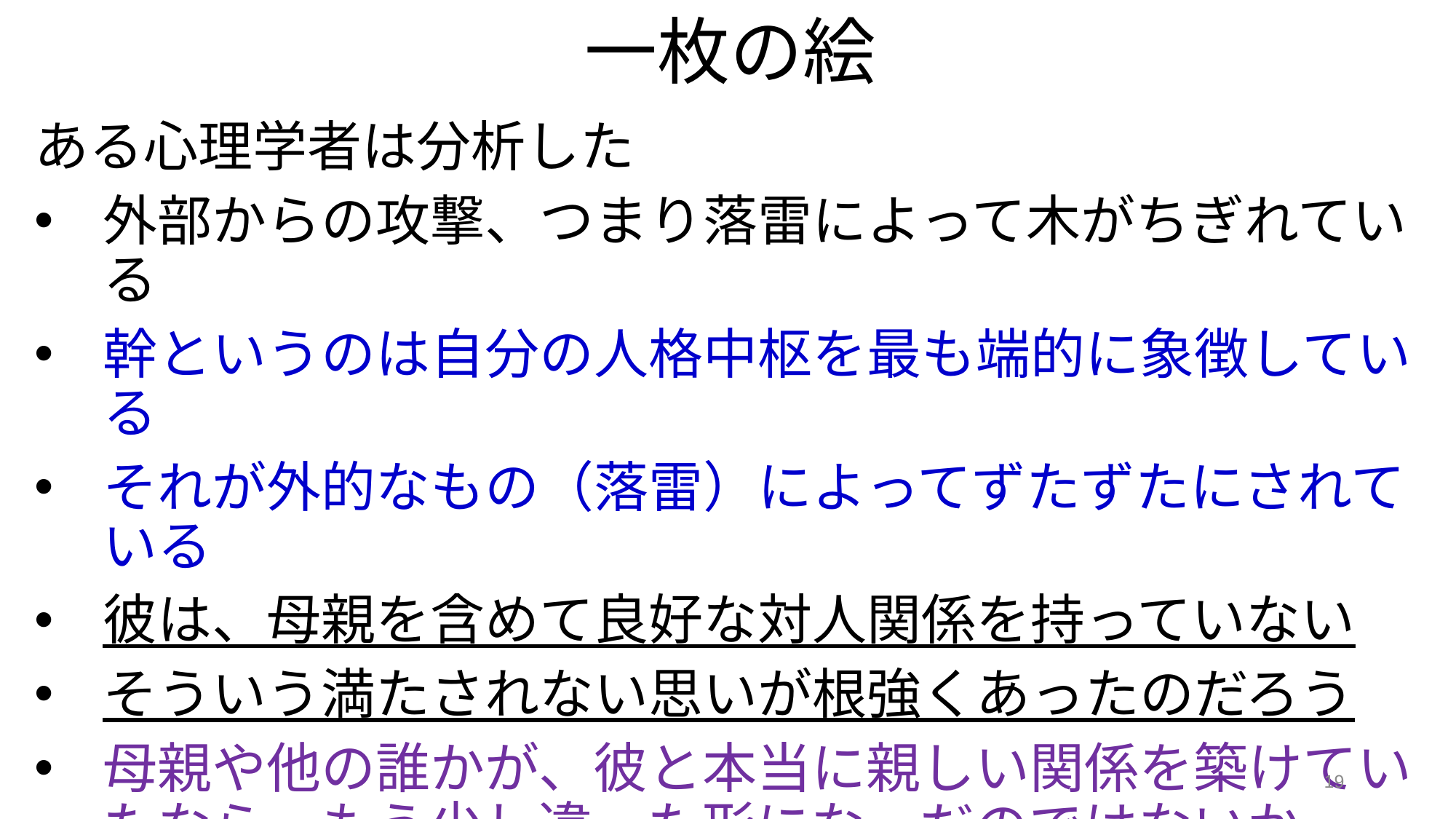

# 一枚の絵
ある心理学者は分析した
外部からの攻撃、つまり落雷によって木がちぎれている
幹というのは自分の人格中枢を最も端的に象徴している
それが外的なもの（落雷）によってずたずたにされている
彼は、母親を含めて良好な対人関係を持っていない
そういう満たされない思いが根強くあったのだろう
母親や他の誰かが、彼と本当に親しい関係を築けていたなら、もう少し違った形になっだのではないか
19